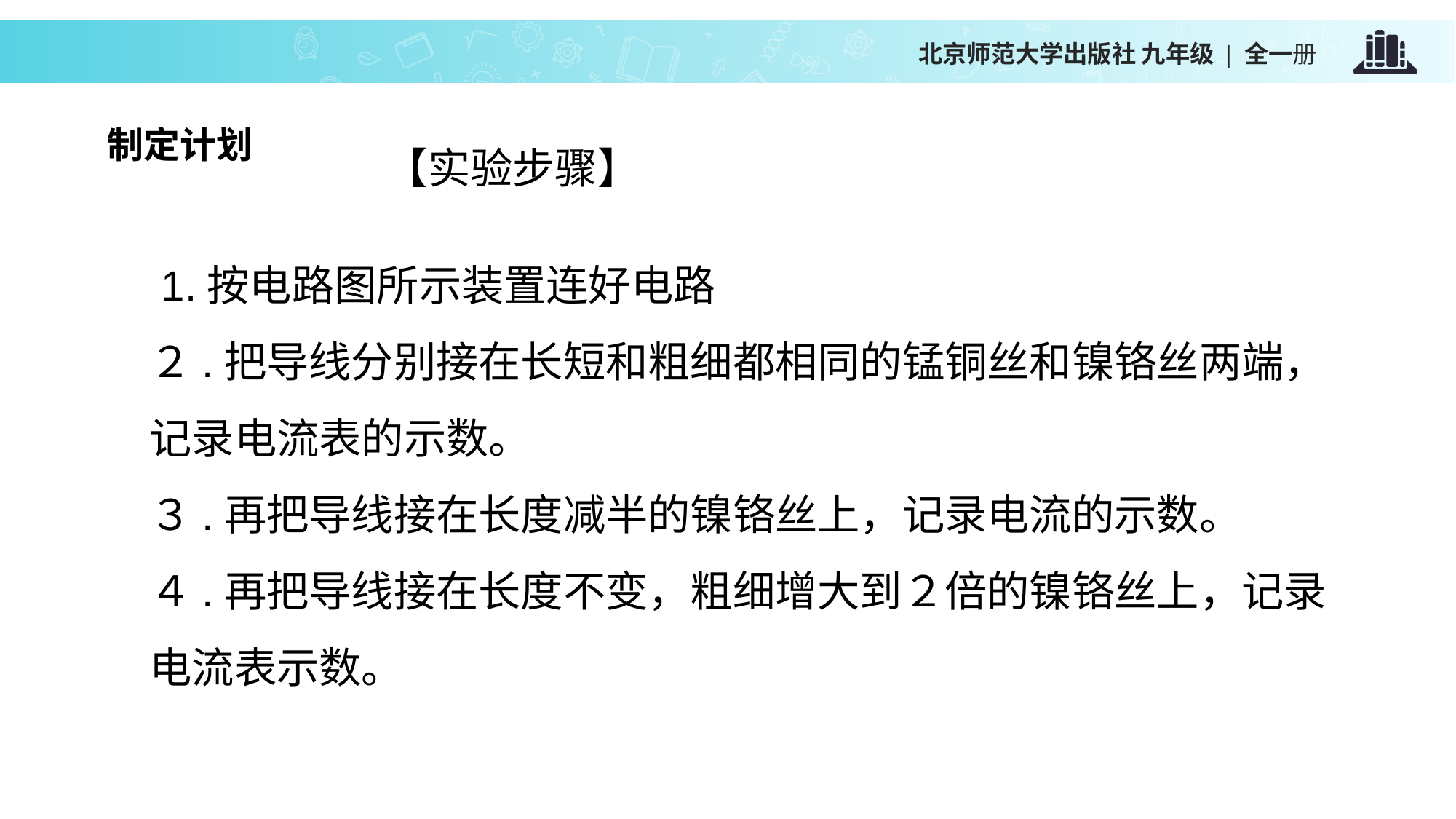

【实验步骤】
制定计划
 1.按电路图所示装置连好电路
２.把导线分别接在长短和粗细都相同的锰铜丝和镍铬丝两端，记录电流表的示数。
３.再把导线接在长度减半的镍铬丝上，记录电流的示数。
４.再把导线接在长度不变，粗细增大到２倍的镍铬丝上，记录电流表示数。